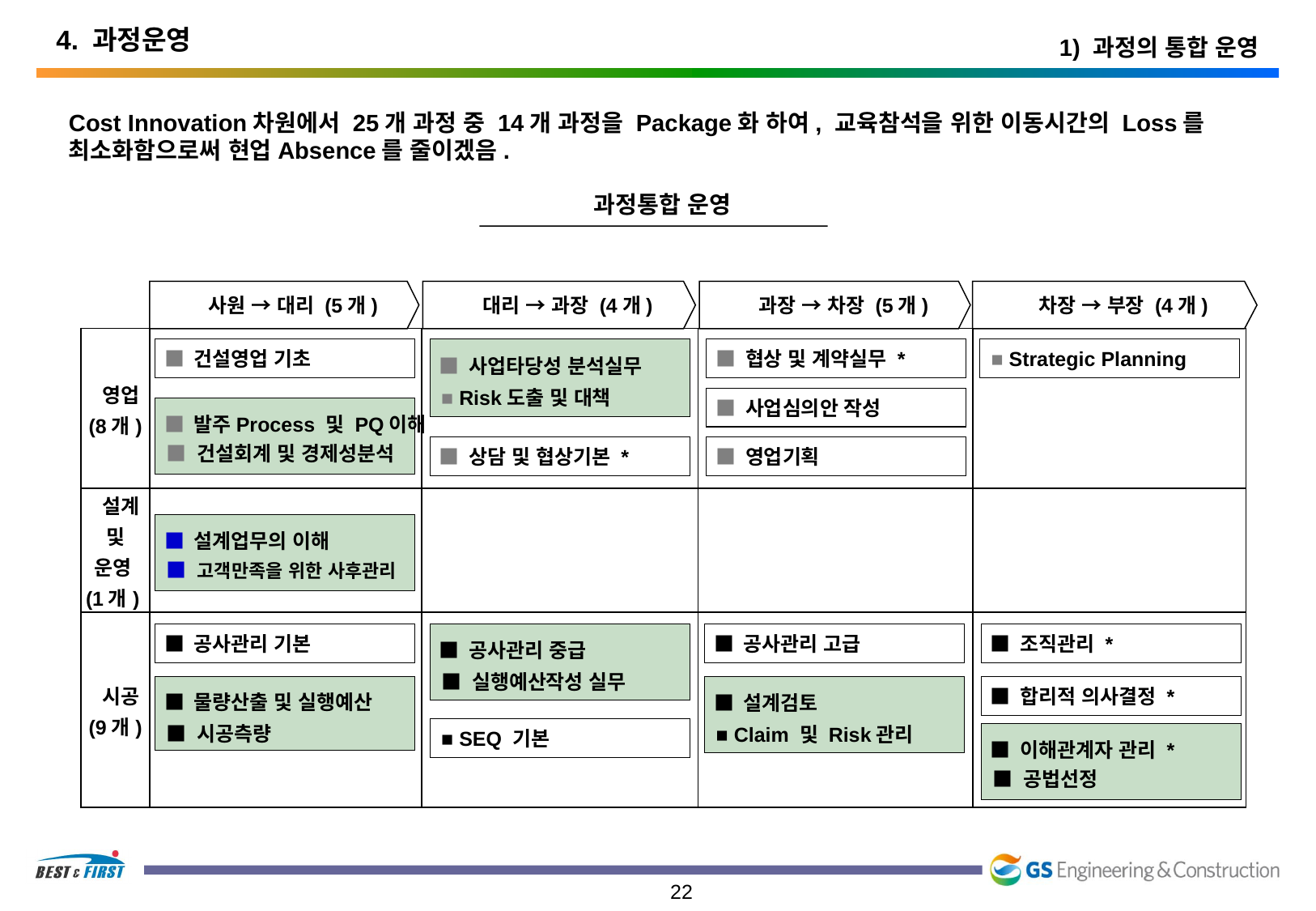

4. 과정운영
1) 과정의 통합 운영

Cost Innovation차원에서 25개 과정 중 14개 과정을 Package화 하여, 교육참석을 위한 이동시간의 Loss를
최소화함으로써 현업Absence를 줄이겠음.
과정통합 운영

    사원 → 대리 (5개)
    대리 → 과장 (4개)
    과장 → 차장 (5개)
    차장 → 부장 (4개)
| 영업 (8개) |  |  |  |  |
| --- | --- | --- | --- | --- |
| 설계 및 운영 (1개) |  |  |  |  |
| 시공 (9개) |  |  |  |  |
  ■ 건설영업 기초
  ■ 사업타당성 분석실무
  ■ Risk도출 및 대책
  ■ 협상 및 계약실무 *
  ■ Strategic Planning
  ■ 사업심의안 작성
  ■ 발주Process 및 PQ이해
  ■ 건설회계 및 경제성분석
  ■ 상담 및 협상기본 *
  ■ 영업기획
  ■ 설계업무의 이해
  ■ 고객만족을 위한 사후관리
  ■ 공사관리 기본
  ■ 공사관리 중급
  ■ 실행예산작성 실무
  ■ 공사관리 고급
  ■ 조직관리 *
  ■ 물량산출 및 실행예산
  ■ 시공측량
  ■ 설계검토
  ■ Claim 및 Risk관리
  ■ 합리적 의사결정 *
  ■ SEQ 기본
  ■ 이해관계자 관리 *
  ■ 공법선정
22